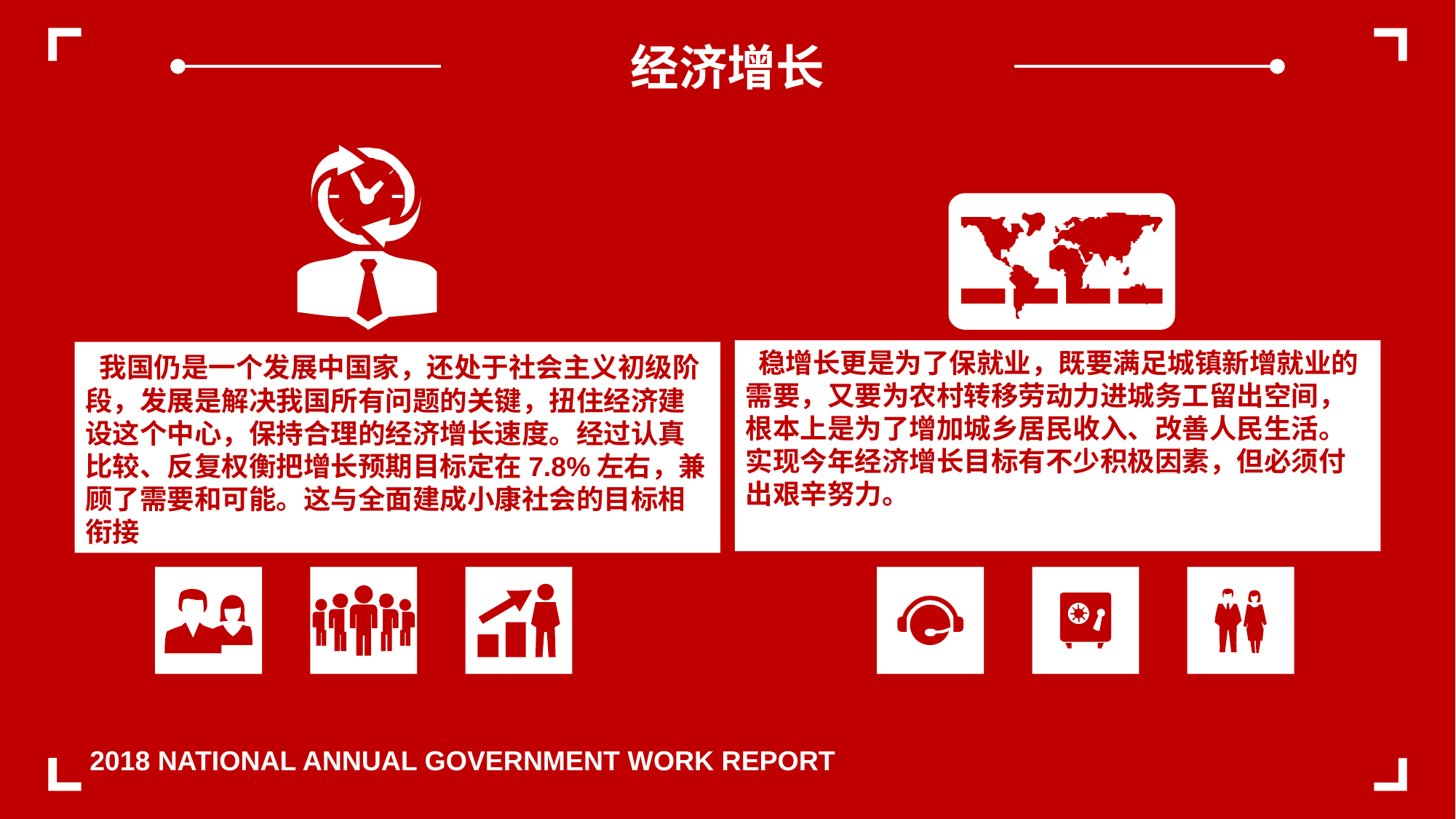

经济增长

 稳增长更是为了保就业，既要满足城镇新增就业的需要，又要为农村转移劳动力进城务工留出空间，根本上是为了增加城乡居民收入、改善人民生活。实现今年经济增长目标有不少积极因素，但必须付出艰辛努力。

 我国仍是一个发展中国家，还处于社会主义初级阶段，发展是解决我国所有问题的关键，扭住经济建设这个中心，保持合理的经济增长速度。经过认真比较、反复权衡把增长预期目标定在7.8%左右，兼顾了需要和可能。这与全面建成小康社会的目标相衔接

2018 NATIONAL ANNUAL GOVERNMENT WORK REPORT